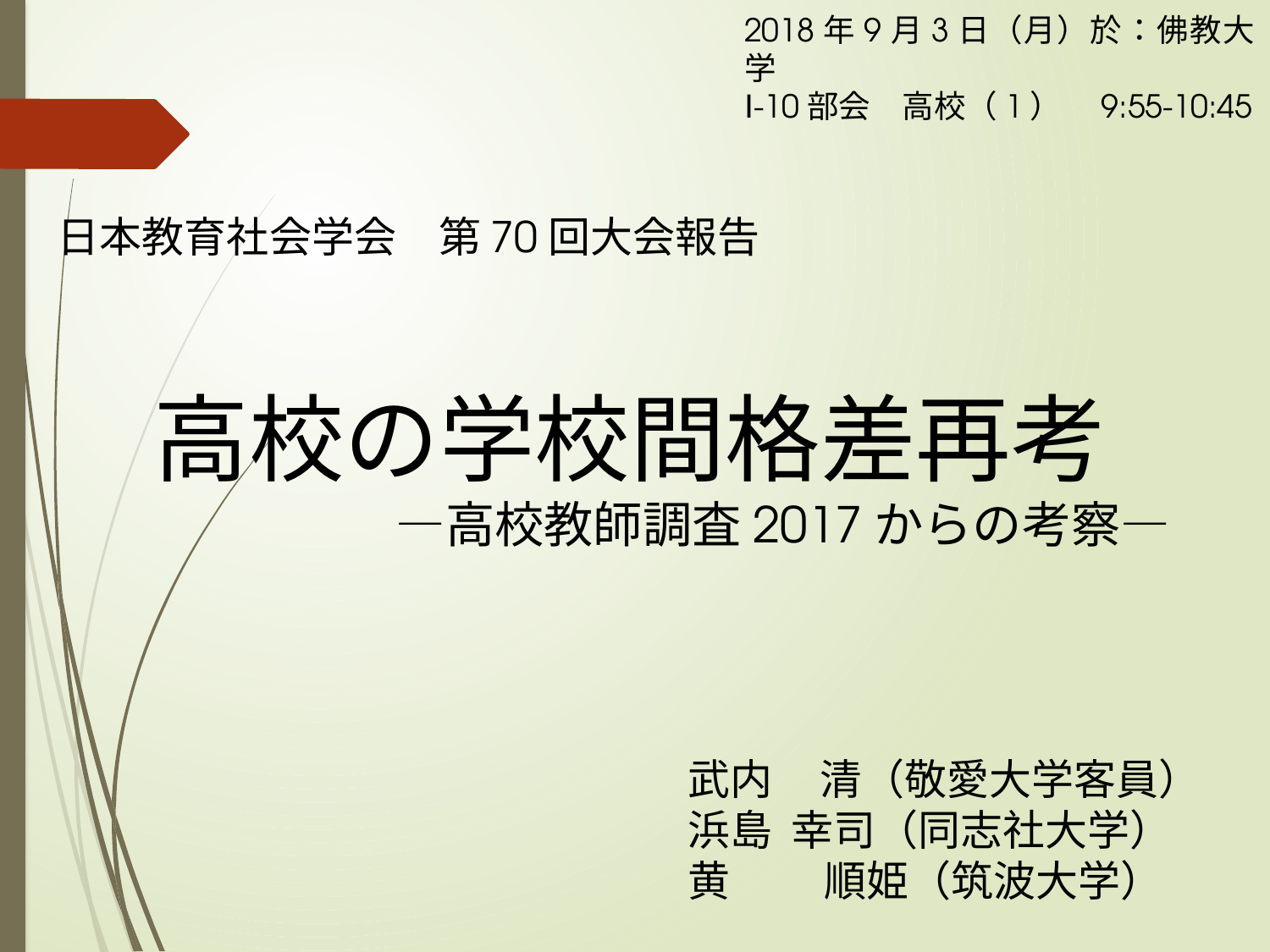

2018年9月3日（月）於：佛教大学
Ⅰ-10部会　高校（1）　9:55-10:45

日本教育社会学会　第70回大会報告

高校の学校間格差再考
　　　　　　　　―高校教師調査2017からの考察―

武内     清（敬愛大学客員）
浜島  幸司（同志社大学）
黄 　　順姫（筑波大学）